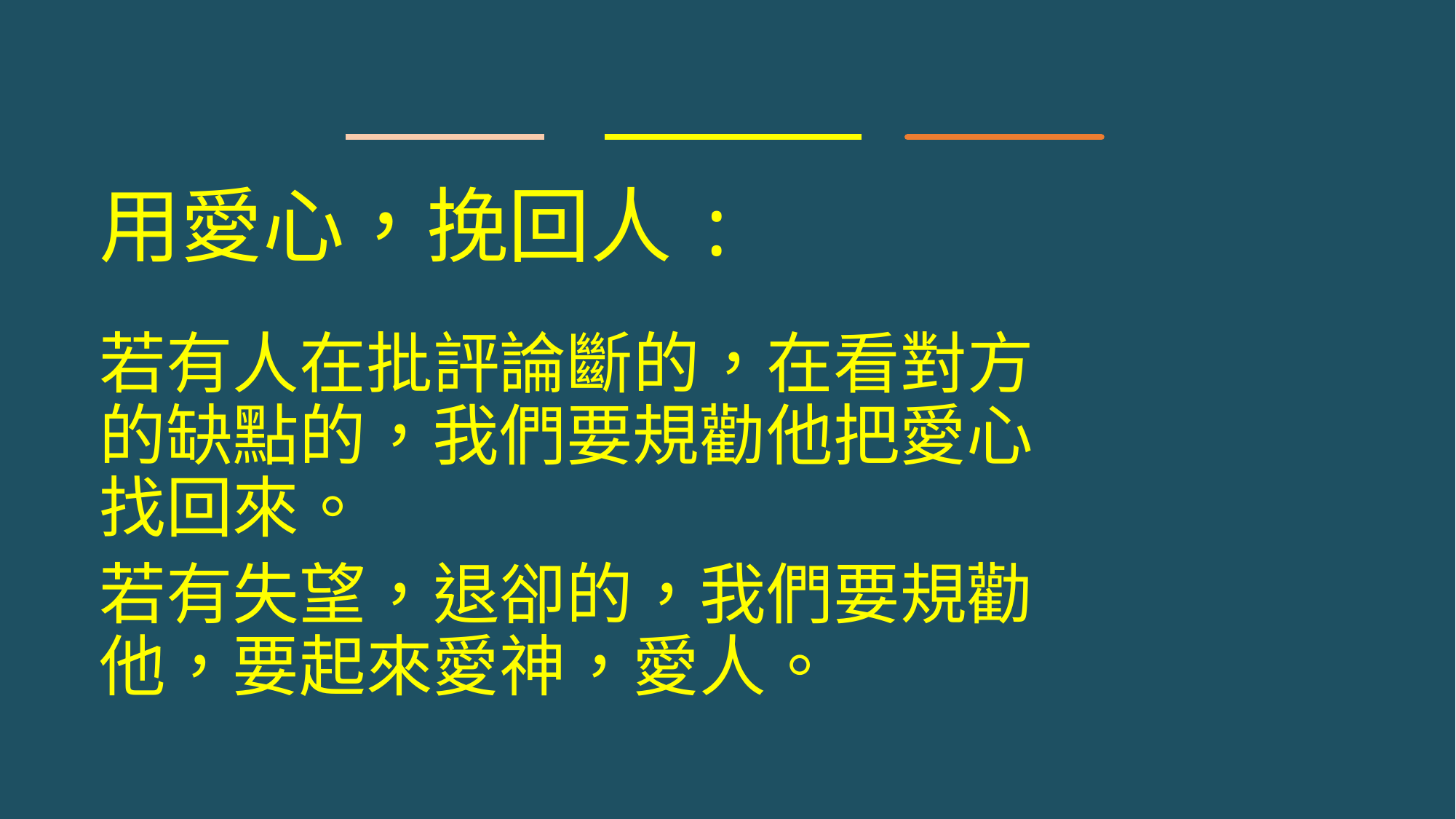

用愛心，挽回人:

若有人在批評論斷的，在看對方的缺點的，我們要規勸他把愛心找回來。
若有失望，退卻的，我們要規勸他，要起來愛神，愛人。